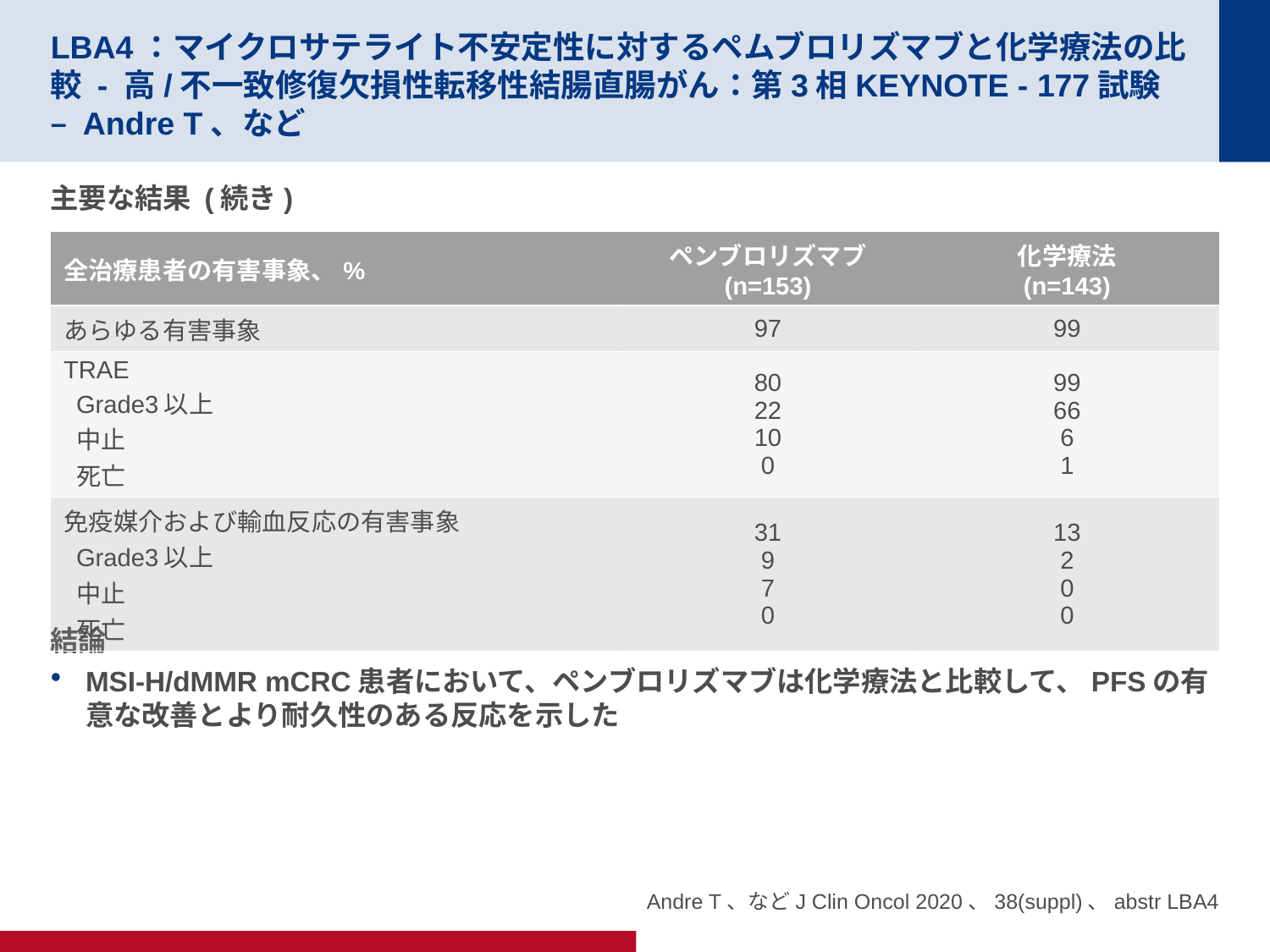

# LBA4：マイクロサテライト不安定性に対するペムブロリズマブと化学療法の比較 - 高/不一致修復欠損性転移性結腸直腸がん：第3相KEYNOTE - 177試験 – Andre T、など
主要な結果 (続き)
結論
MSI-H/dMMR mCRC患者において、ペンブロリズマブは化学療法と比較して、PFSの有意な改善とより耐久性のある反応を示した
| 全治療患者の有害事象、% | ペンブロリズマブ (n=153) | 化学療法 (n=143) |
| --- | --- | --- |
| あらゆる有害事象 | 97 | 99 |
| TRAE Grade3以上 中止 死亡 | 80 22 10 0 | 99 66 6 1 |
| 免疫媒介および輸血反応の有害事象 Grade3以上 中止 死亡 | 31 9 7 0 | 13 2 0 0 |
Andre T、などJ Clin Oncol 2020、38(suppl)、abstr LBA4